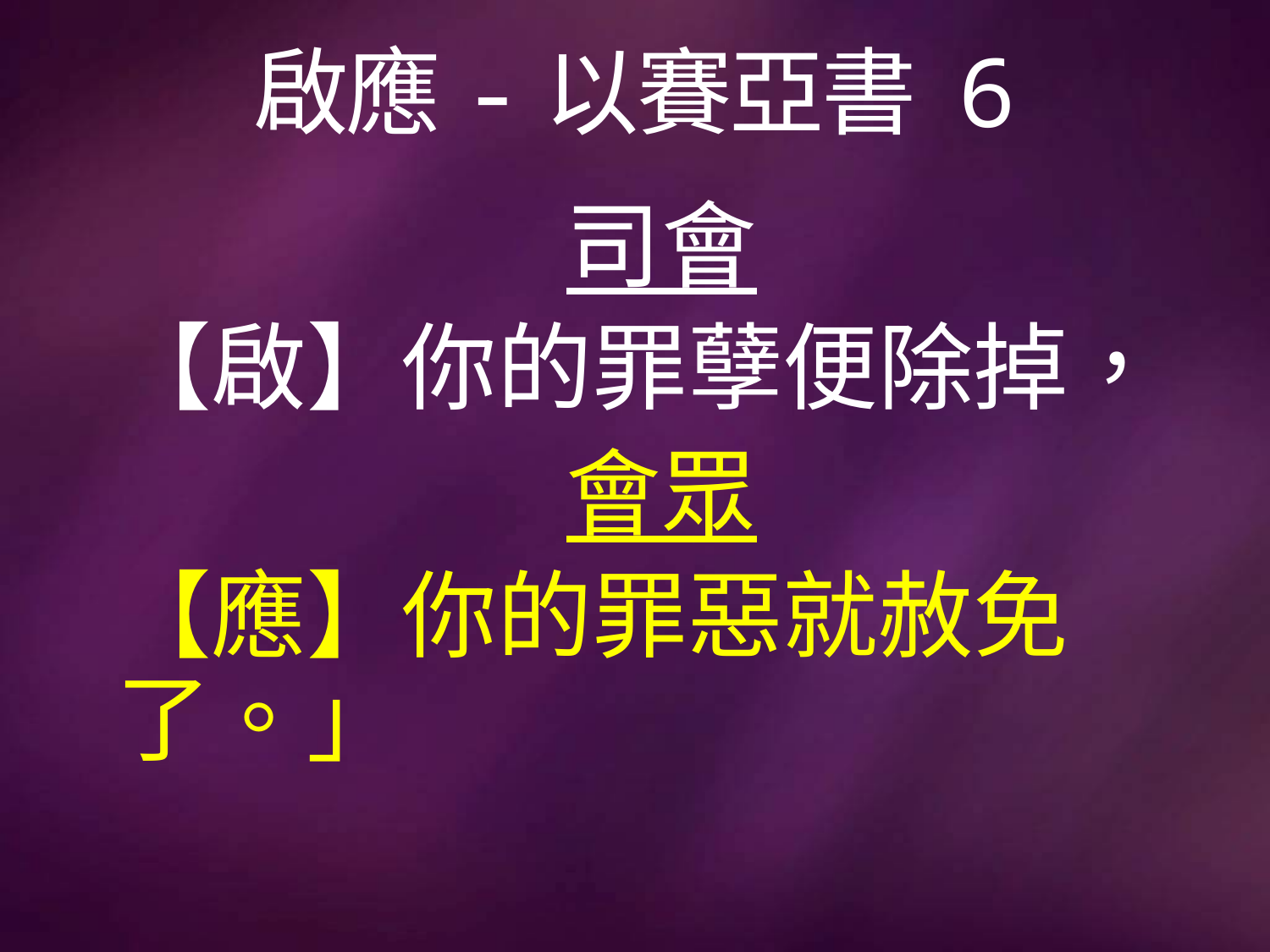

# 啟應-以賽亞書 6
司會
【啟】你的罪孽便除掉，

會眾
【應】你的罪惡就赦免了。」